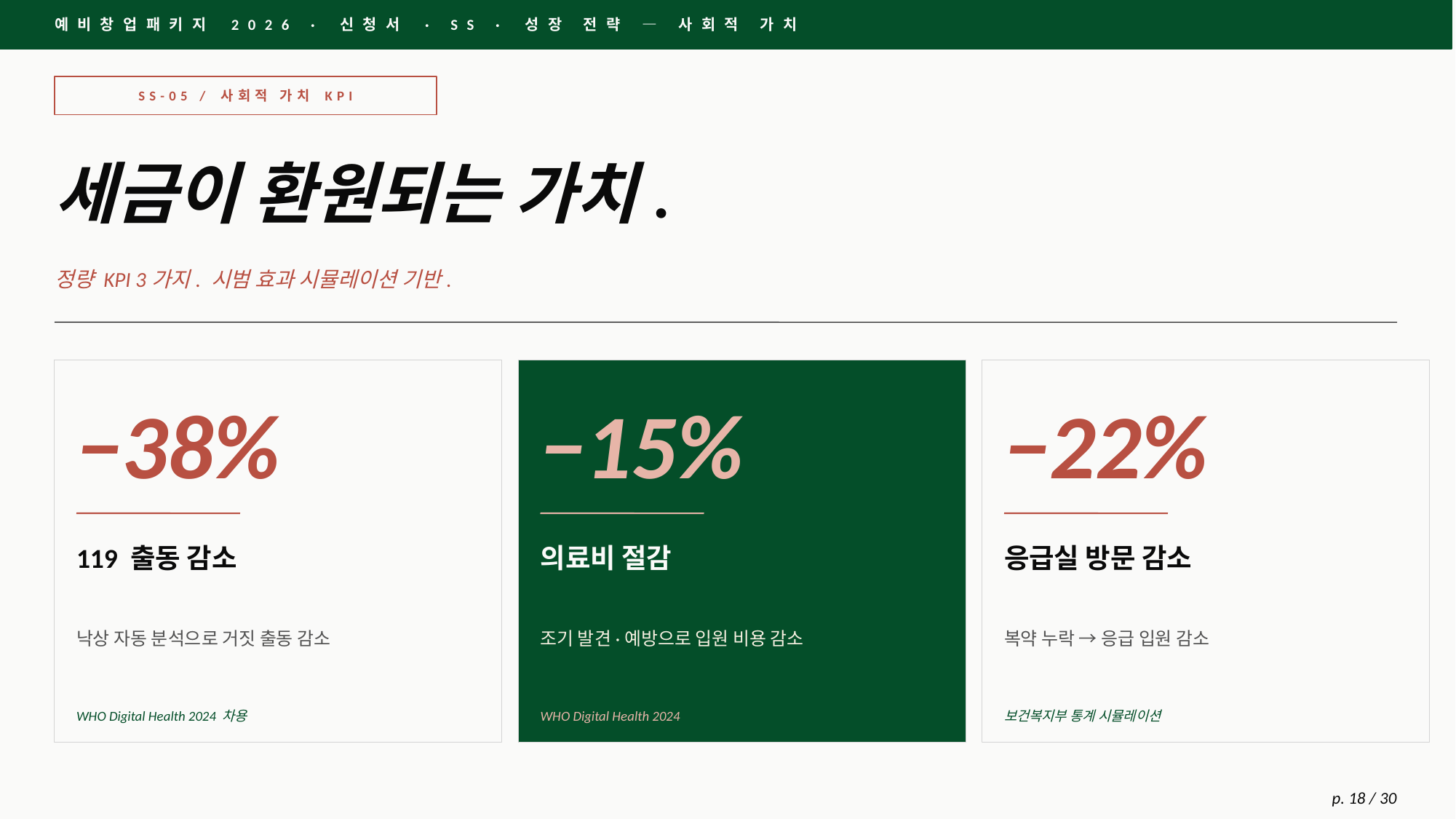

예비창업패키지 2026 · 신청서 · SS · 성장 전략 — 사회적 가치

SS-05 / 사회적 가치 KPI
세금이 환원되는 가치.
정량 KPI 3가지. 시범 효과 시뮬레이션 기반.

−38%
−15%
−22%

119 출동 감소
의료비 절감
응급실 방문 감소
낙상 자동 분석으로 거짓 출동 감소
조기 발견·예방으로 입원 비용 감소
복약 누락 → 응급 입원 감소
WHO Digital Health 2024 차용
WHO Digital Health 2024
보건복지부 통계 시뮬레이션
p. 18 / 30